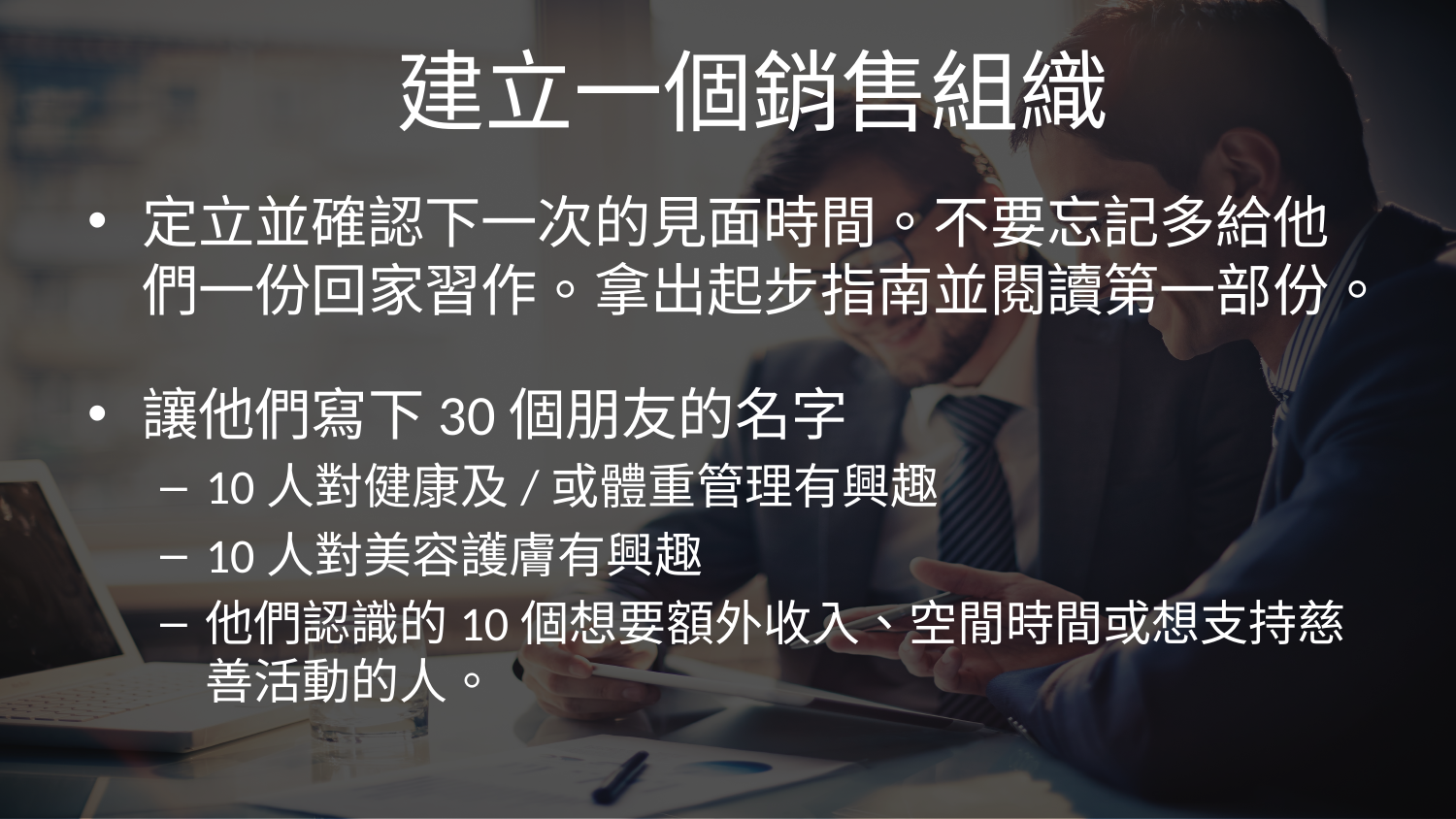

建立一個銷售組織
定立並確認下一次的見面時間。不要忘記多給他們一份回家習作。拿出起步指南並閱讀第一部份。

讓他們寫下30個朋友的名字
10人對健康及/或體重管理有興趣
10人對美容護膚有興趣
他們認識的10個想要額外收入、空閒時間或想支持慈善活動的人。